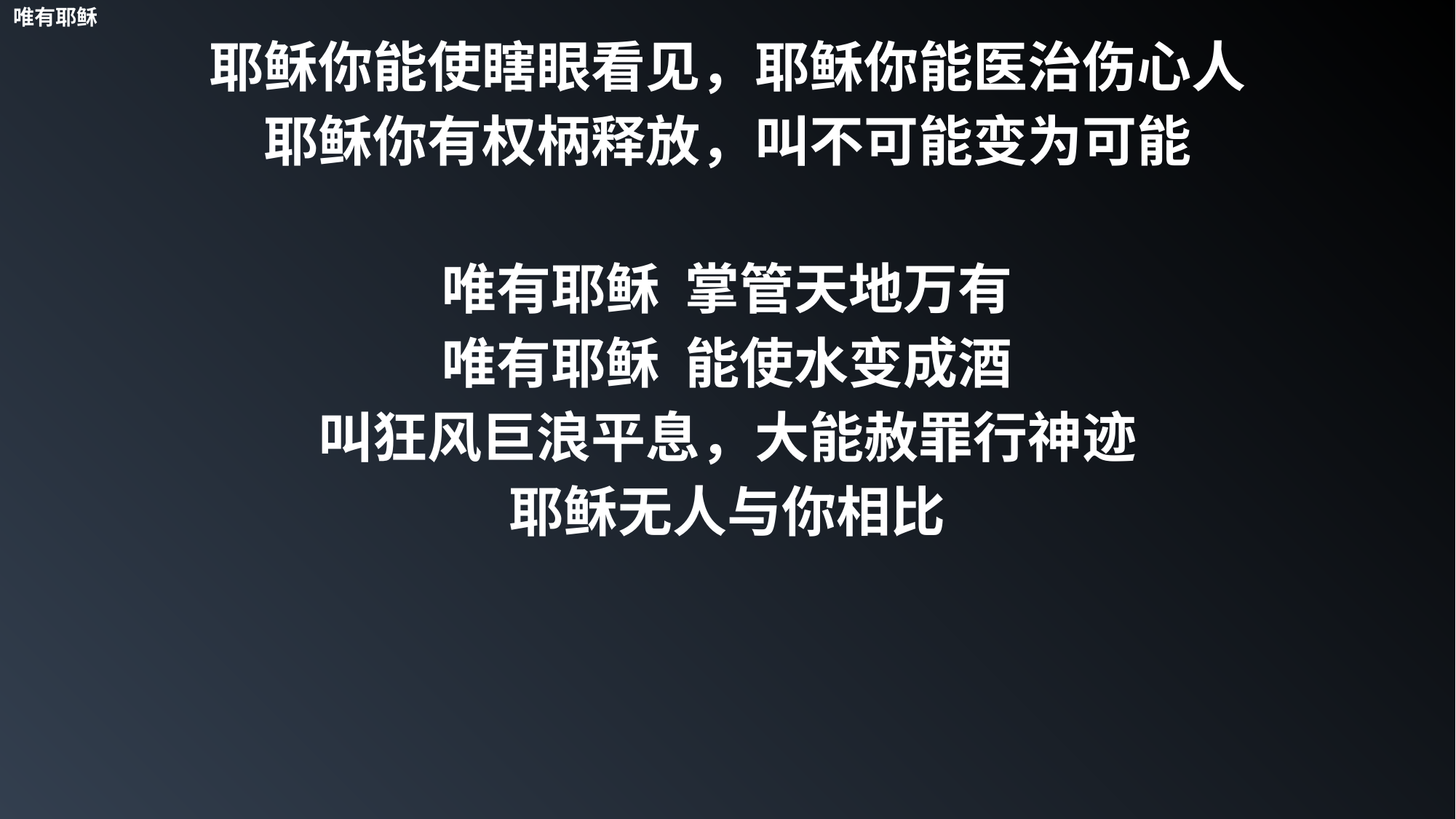

唯有耶稣
耶稣你能使瞎眼看见，耶稣你能医治伤心人
耶稣你有权柄释放，叫不可能变为可能

唯有耶稣  掌管天地万有
唯有耶稣  能使水变成酒
叫狂风巨浪平息，大能赦罪行神迹
耶稣无人与你相比